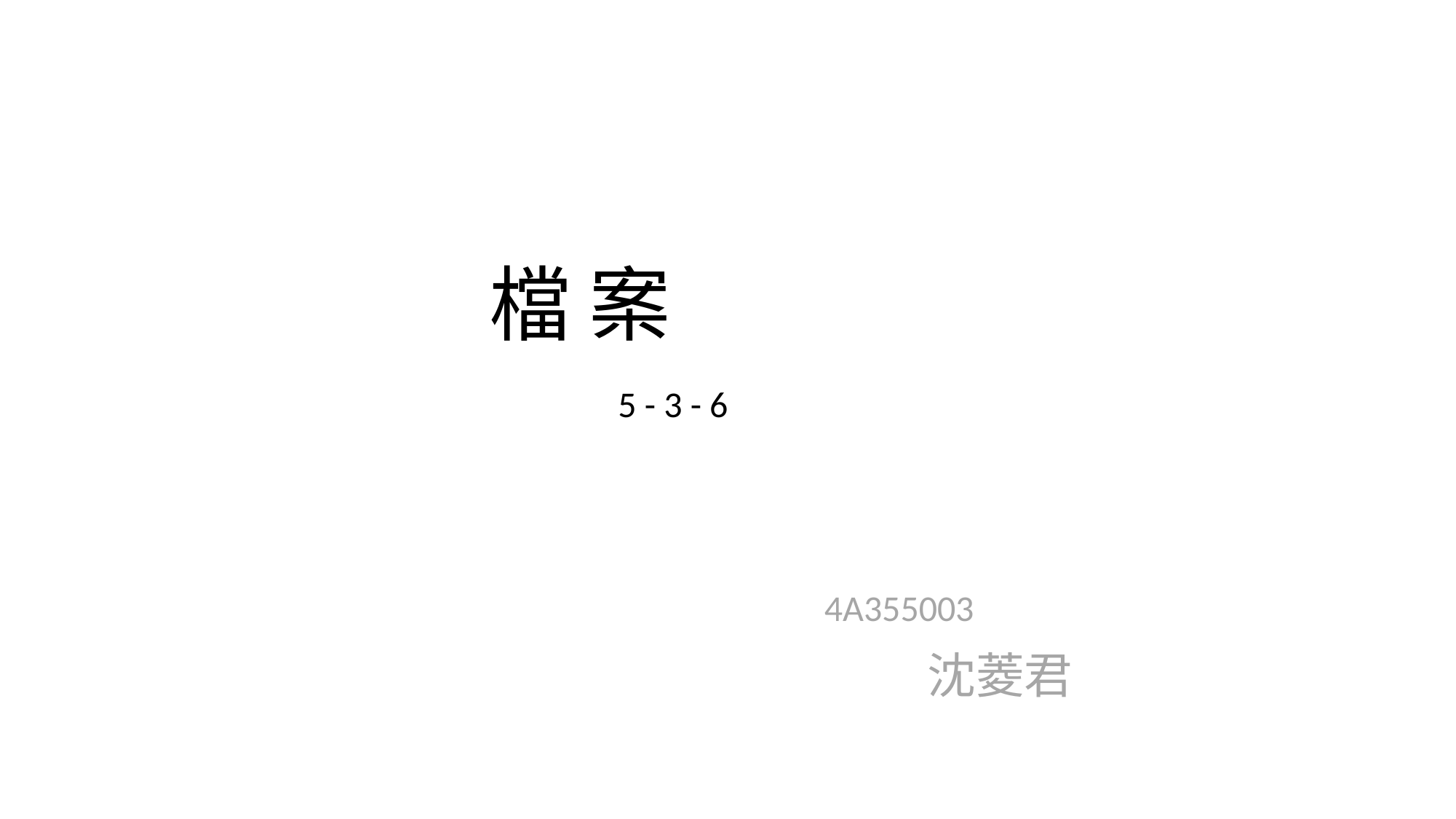

檔 案 存 取
5 - 3 - 6

4A355003
沈菱君